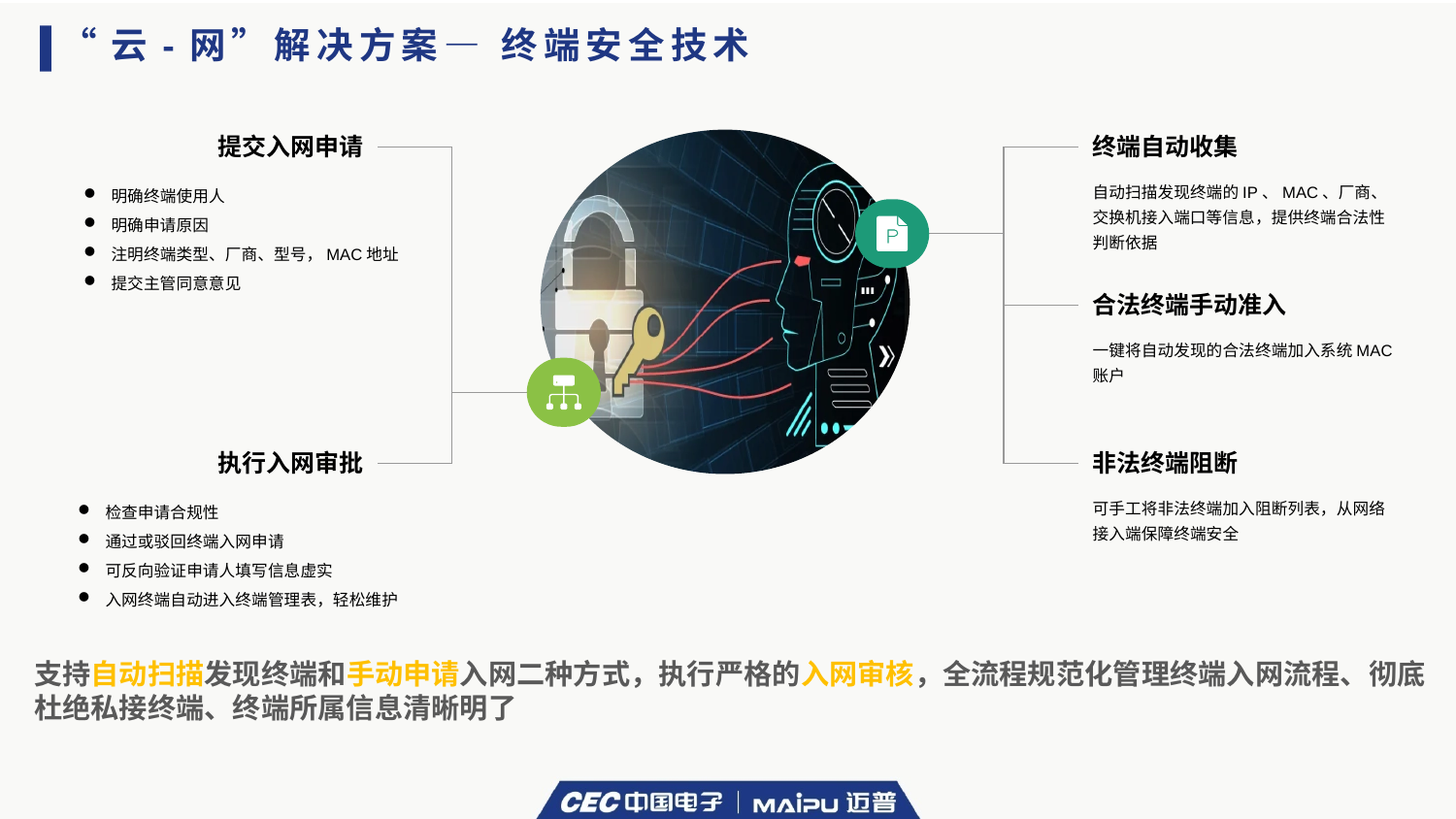

“云-网”解决方案— 终端安全技术
提交入网申请
明确终端使用人
明确申请原因
注明终端类型、厂商、型号，MAC地址
提交主管同意意见
终端自动收集
自动扫描发现终端的IP、MAC、厂商、交换机接入端口等信息，提供终端合法性判断依据

合法终端手动准入
一键将自动发现的合法终端加入系统MAC账户

执行入网审批
检查申请合规性
通过或驳回终端入网申请
可反向验证申请人填写信息虚实
入网终端自动进入终端管理表，轻松维护
非法终端阻断
可手工将非法终端加入阻断列表，从网络接入端保障终端安全
支持自动扫描发现终端和手动申请入网二种方式，执行严格的入网审核，全流程规范化管理终端入网流程、彻底杜绝私接终端、终端所属信息清晰明了